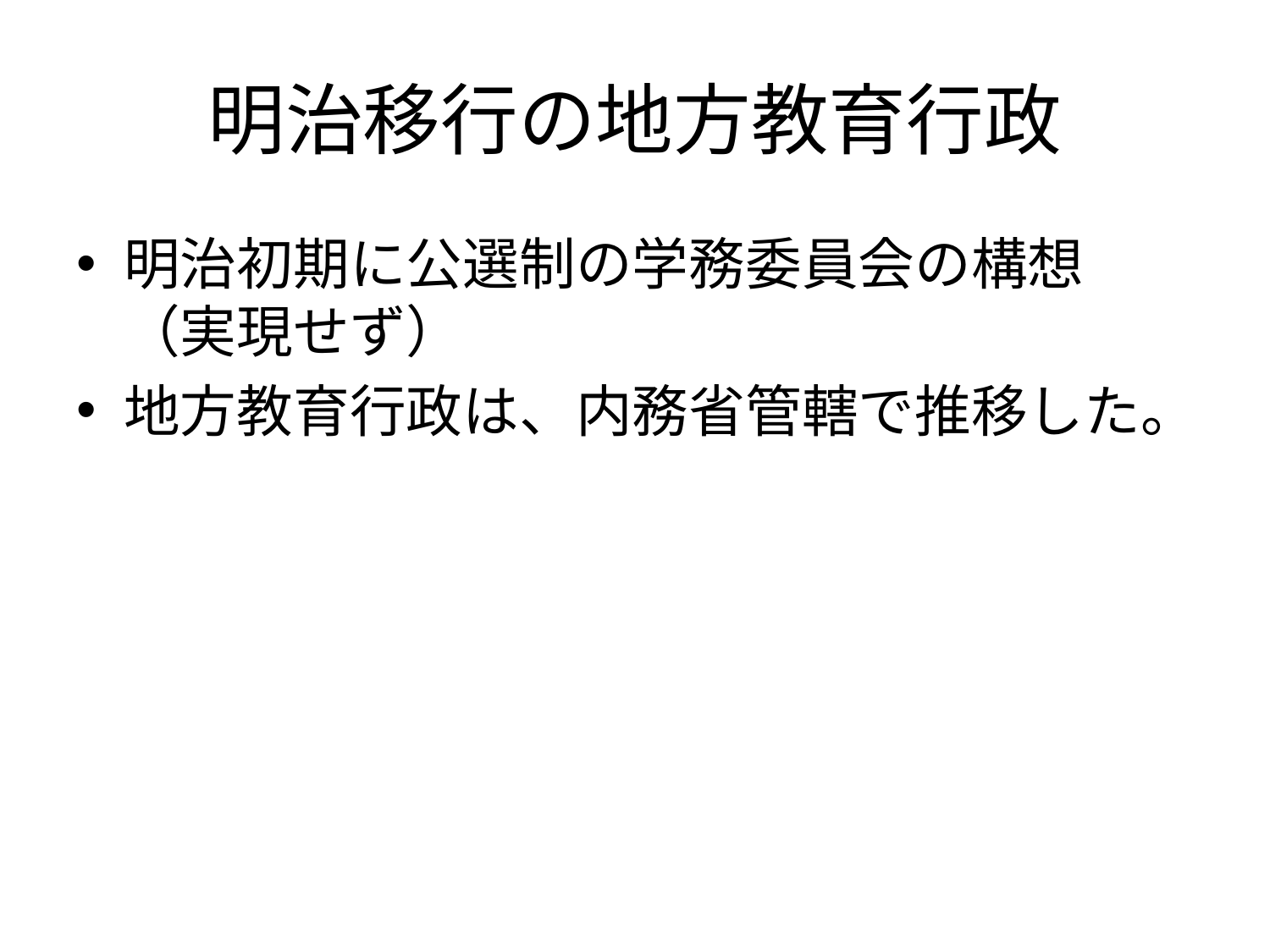

# 明治移行の地方教育行政
明治初期に公選制の学務委員会の構想（実現せず）
地方教育行政は、内務省管轄で推移した。